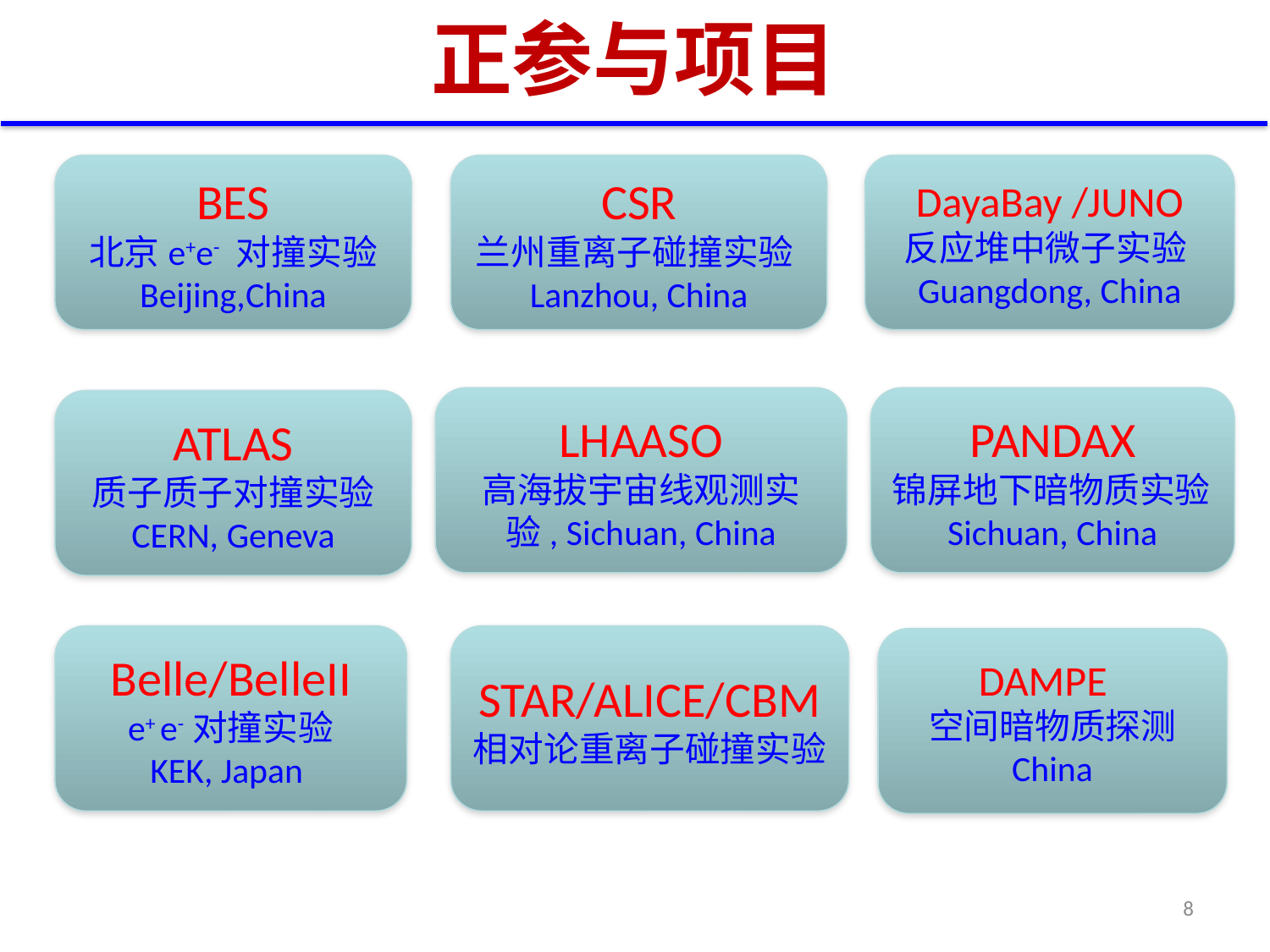

# 正参与项目
BES
北京e+e- 对撞实验
Beijing,China
CSR
兰州重离子碰撞实验Lanzhou, China
DayaBay /JUNO
反应堆中微子实验Guangdong, China
PANDAX
锦屏地下暗物质实验Sichuan, China
ATLAS
质子质子对撞实验
CERN, Geneva
Belle/BelleII
e+ e-对撞实验
KEK, Japan
STAR/ALICE/CBM
相对论重离子碰撞实验
LHAASO
高海拔宇宙线观测实验, Sichuan, China
DAMPE
空间暗物质探测
China
8